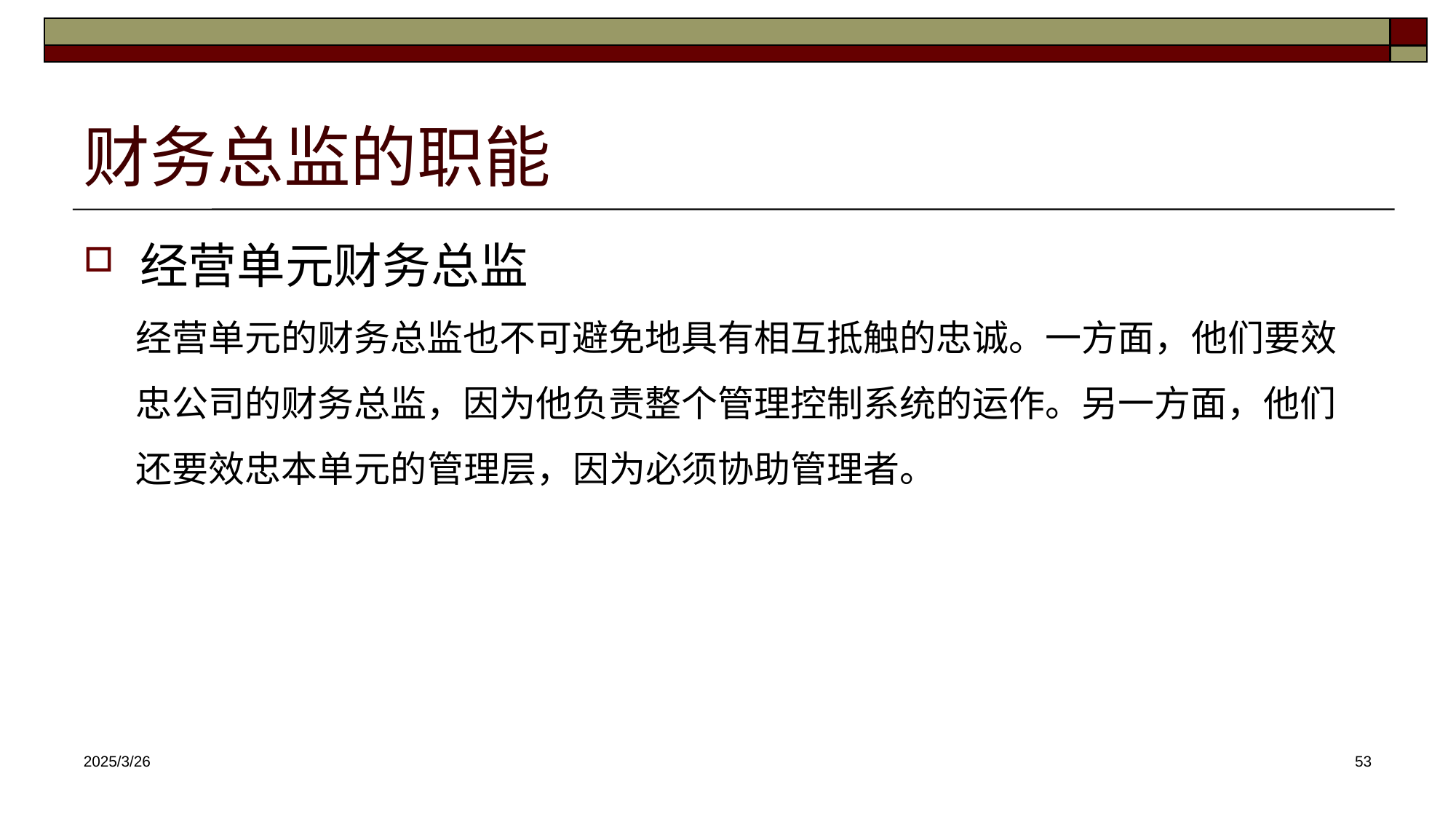

# 财务总监的职能
经营单元财务总监
经营单元的财务总监也不可避免地具有相互抵触的忠诚。一方面，他们要效忠公司的财务总监，因为他负责整个管理控制系统的运作。另一方面，他们还要效忠本单元的管理层，因为必须协助管理者。
2025/3/26
53